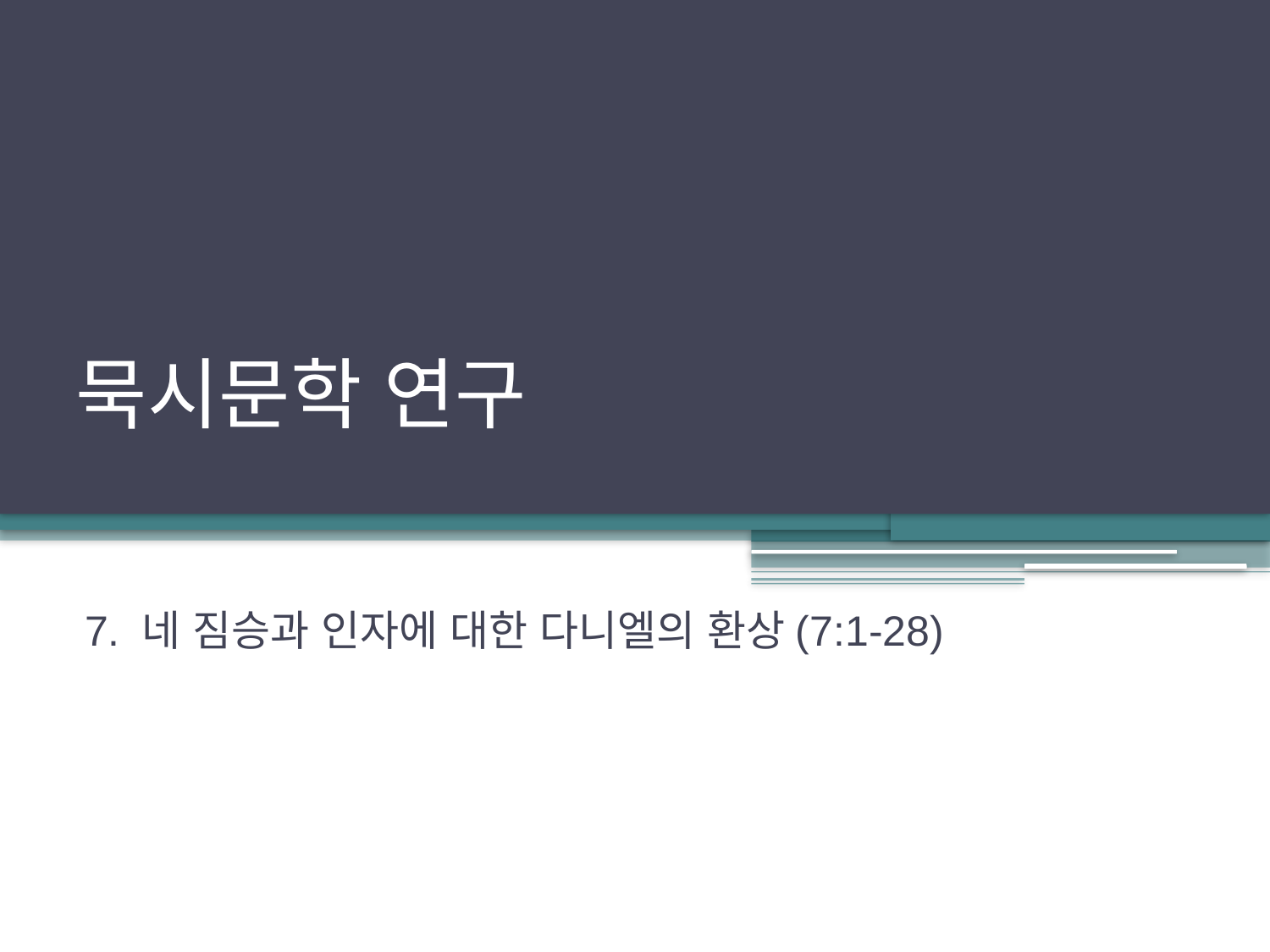

# 묵시문학 연구

7. 네 짐승과 인자에 대한 다니엘의 환상(7:1-28)